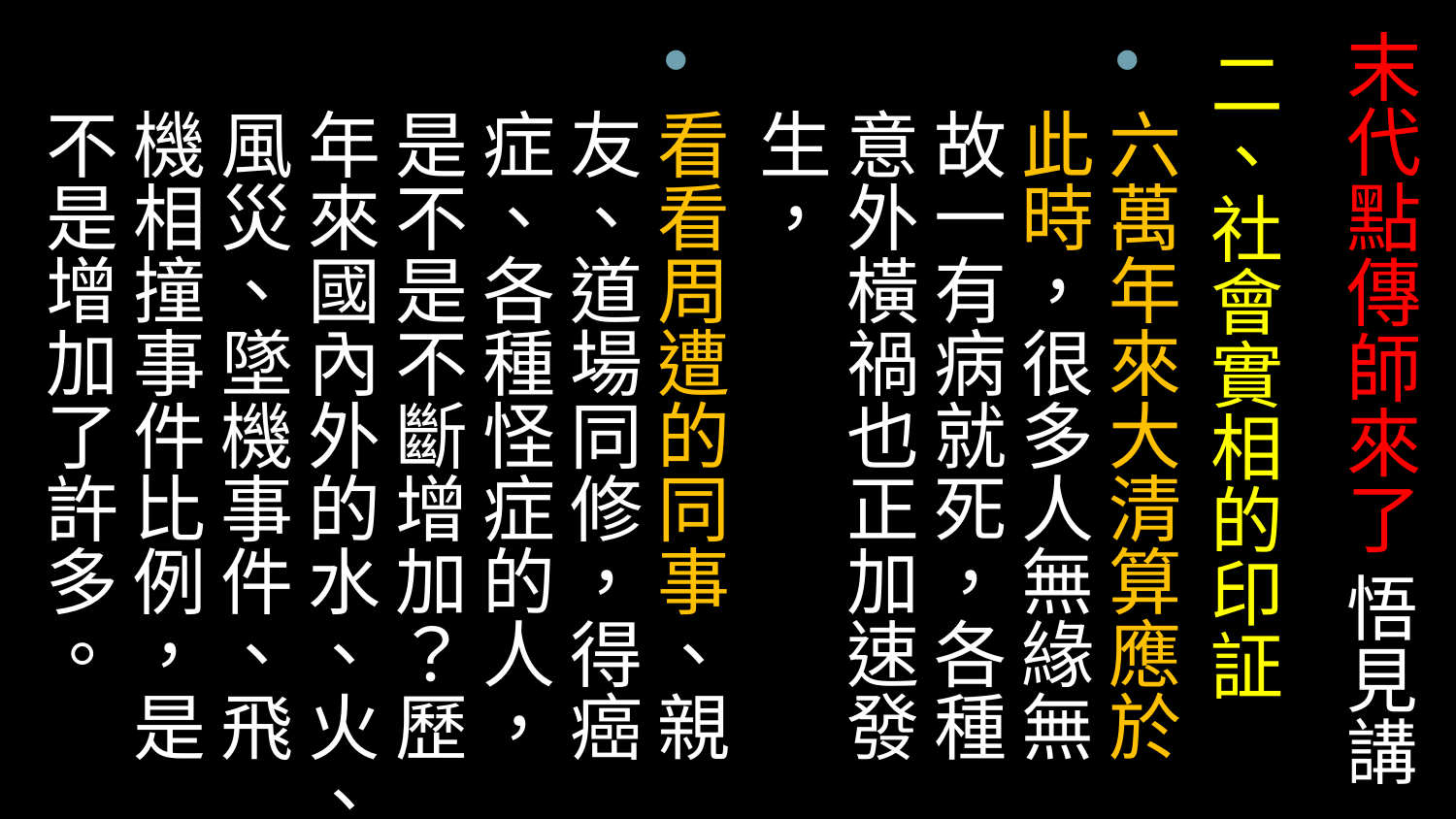

# 末代點傳師來了 悟見講
二、社會實相的印証
六萬年來大清算應於此時，很多人無緣無故一有病就死，各種意外橫禍也正加速發生，
看看周遭的同事、親友、道場同修，得癌症、各種怪症的人，是不是不斷增加？歷年來國內外的水、火、風災、墜機事件、飛機相撞事件比例，是不是增加了許多。